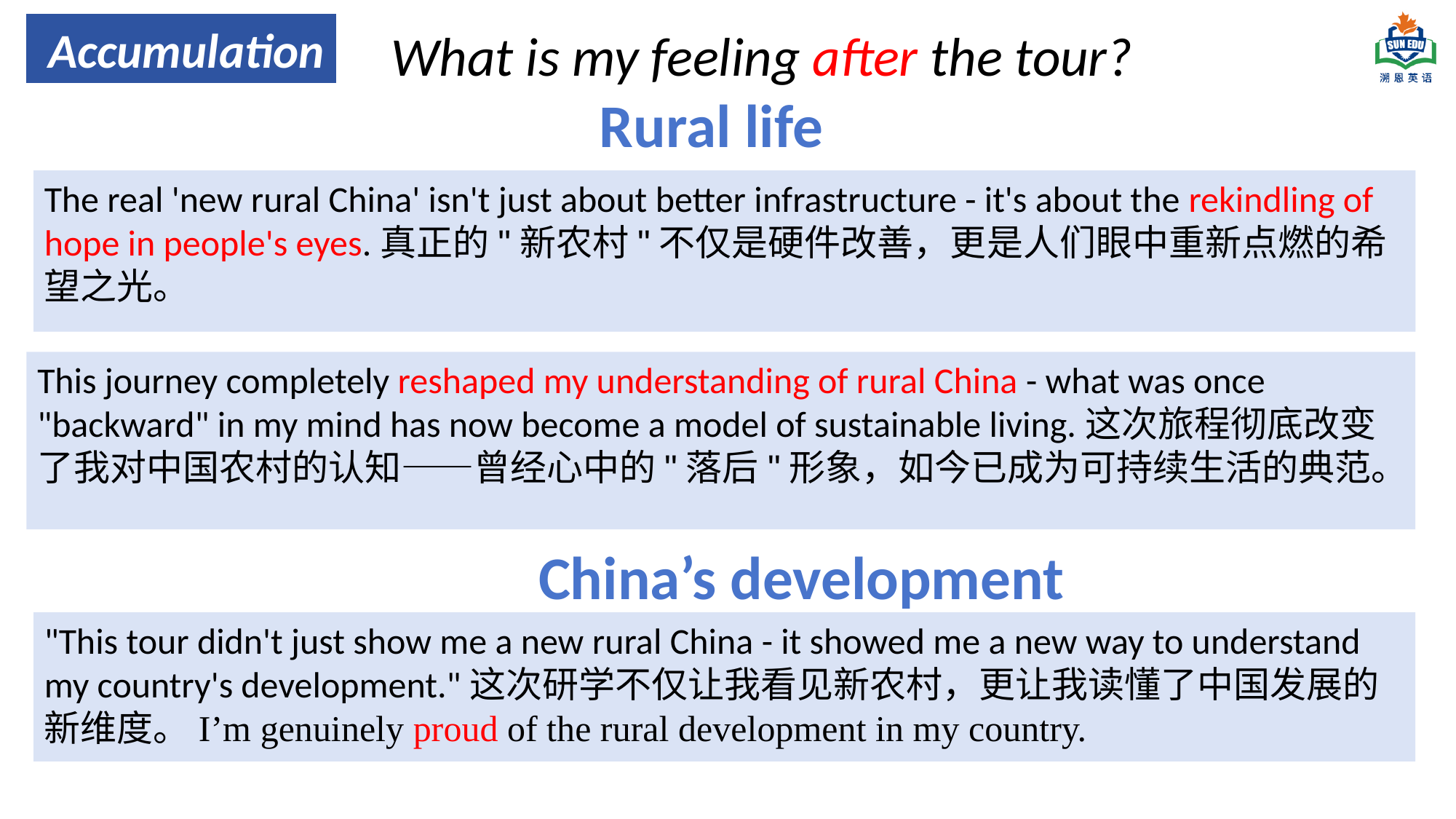

# What is my feeling after the tour?
 Accumulation
Rural life
The real 'new rural China' isn't just about better infrastructure - it's about the rekindling of hope in people's eyes.真正的"新农村"不仅是硬件改善，更是人们眼中重新点燃的希望之光。
This journey completely reshaped my understanding of rural China - what was once "backward" in my mind has now become a model of sustainable living.这次旅程彻底改变了我对中国农村的认知——曾经心中的"落后"形象，如今已成为可持续生活的典范。
China’s development
"This tour didn't just show me a new rural China - it showed me a new way to understand my country's development."这次研学不仅让我看见新农村，更让我读懂了中国发展的新维度。I’m genuinely proud of the rural development in my country.